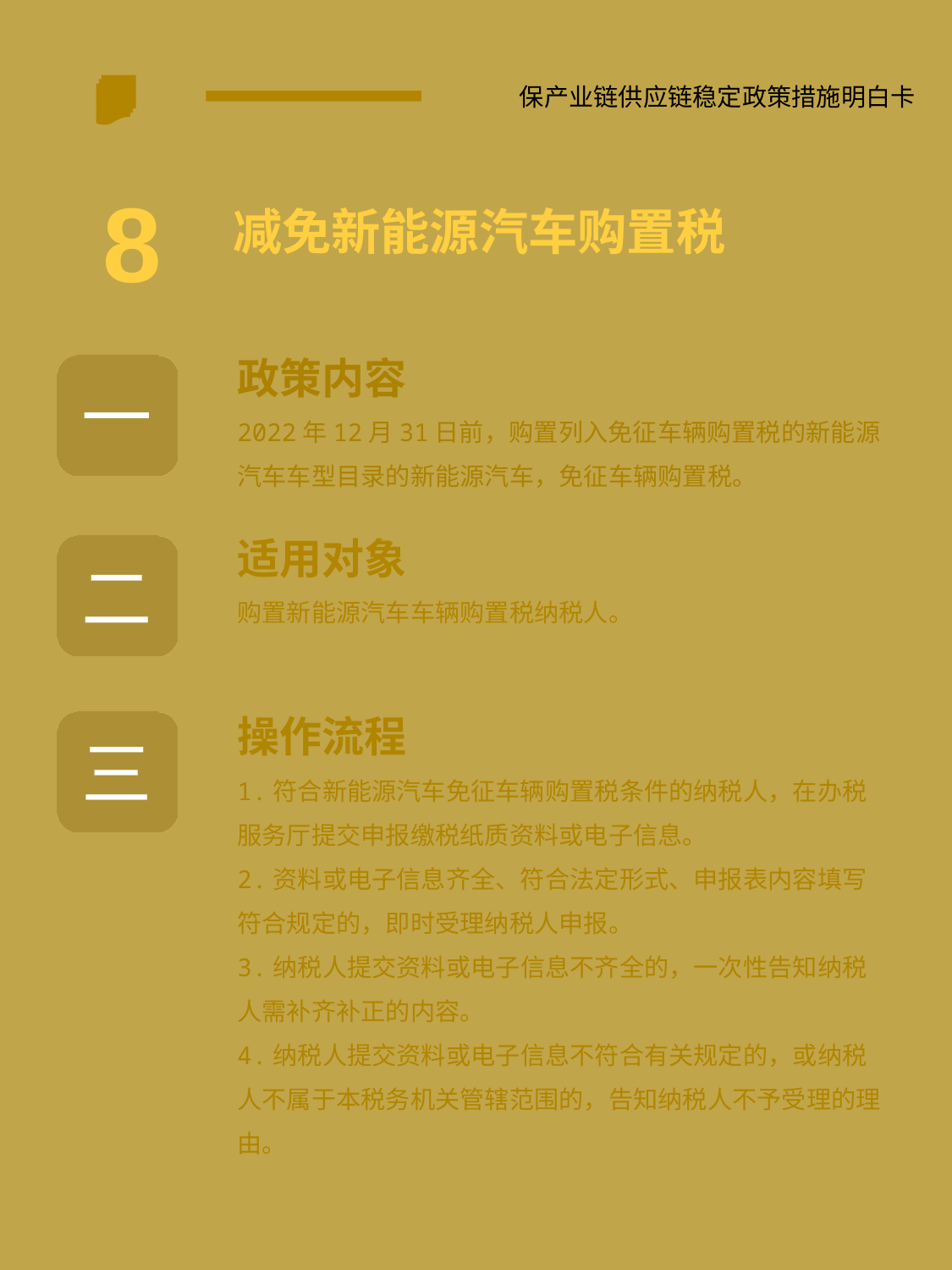

保产业链供应链稳定政策措施明白卡

8
减免新能源汽车购置税
政策内容
2022年12月31日前，购置列入免征车辆购置税的新能源汽车车型目录的新能源汽车，免征车辆购置税。
一
适用对象
购置新能源汽车车辆购置税纳税人。
二
操作流程
1.符合新能源汽车免征车辆购置税条件的纳税人，在办税服务厅提交申报缴税纸质资料或电子信息。
2.资料或电子信息齐全、符合法定形式、申报表内容填写符合规定的，即时受理纳税人申报。
3.纳税人提交资料或电子信息不齐全的，一次性告知纳税人需补齐补正的内容。
4.纳税人提交资料或电子信息不符合有关规定的，或纳税人不属于本税务机关管辖范围的，告知纳税人不予受理的理由。
三